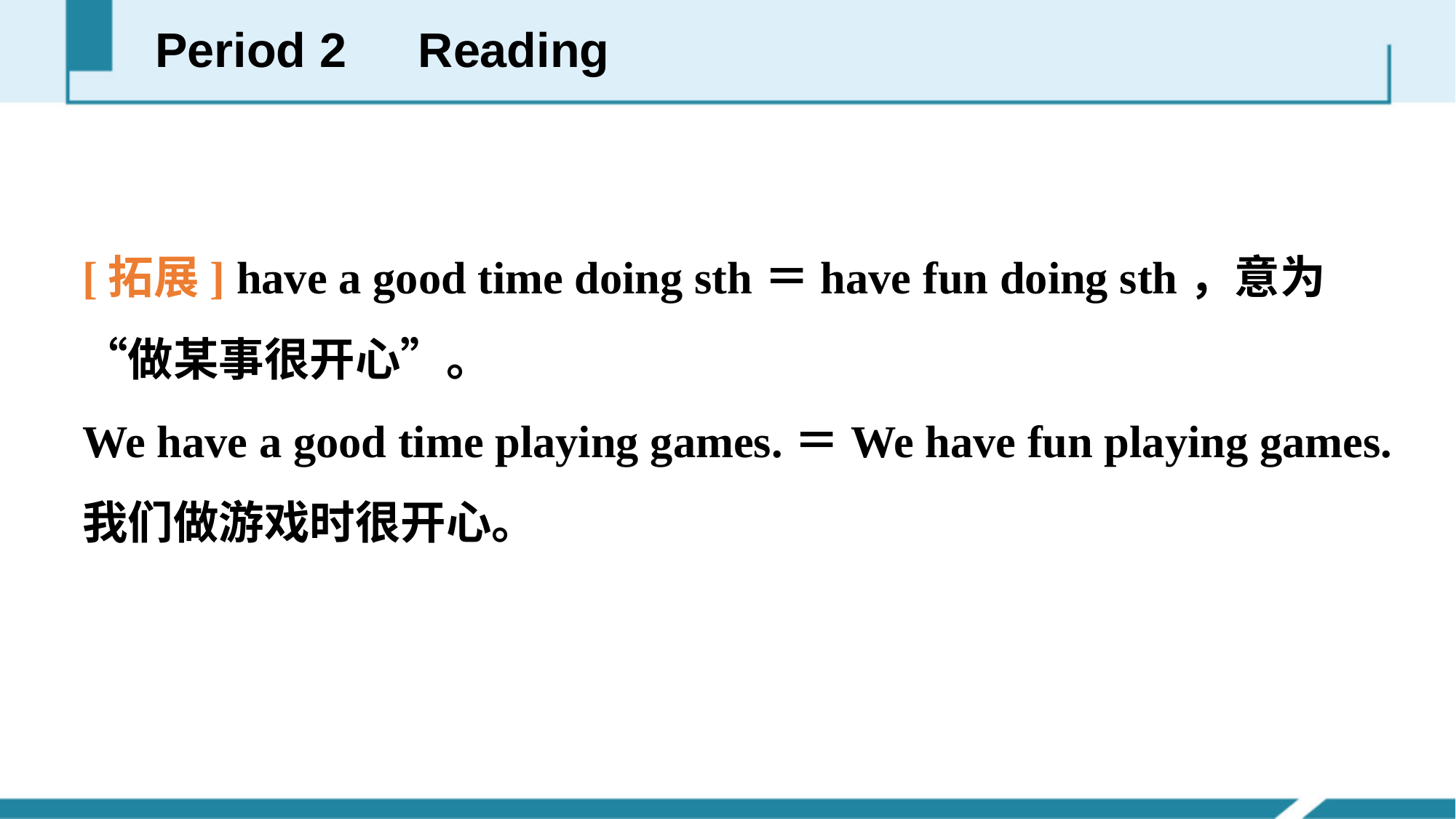

Period 2　Reading
[拓展] have a good time doing sth＝have fun doing sth，意为“做某事很开心”。
We have a good time playing games.＝We have fun playing games. 我们做游戏时很开心。